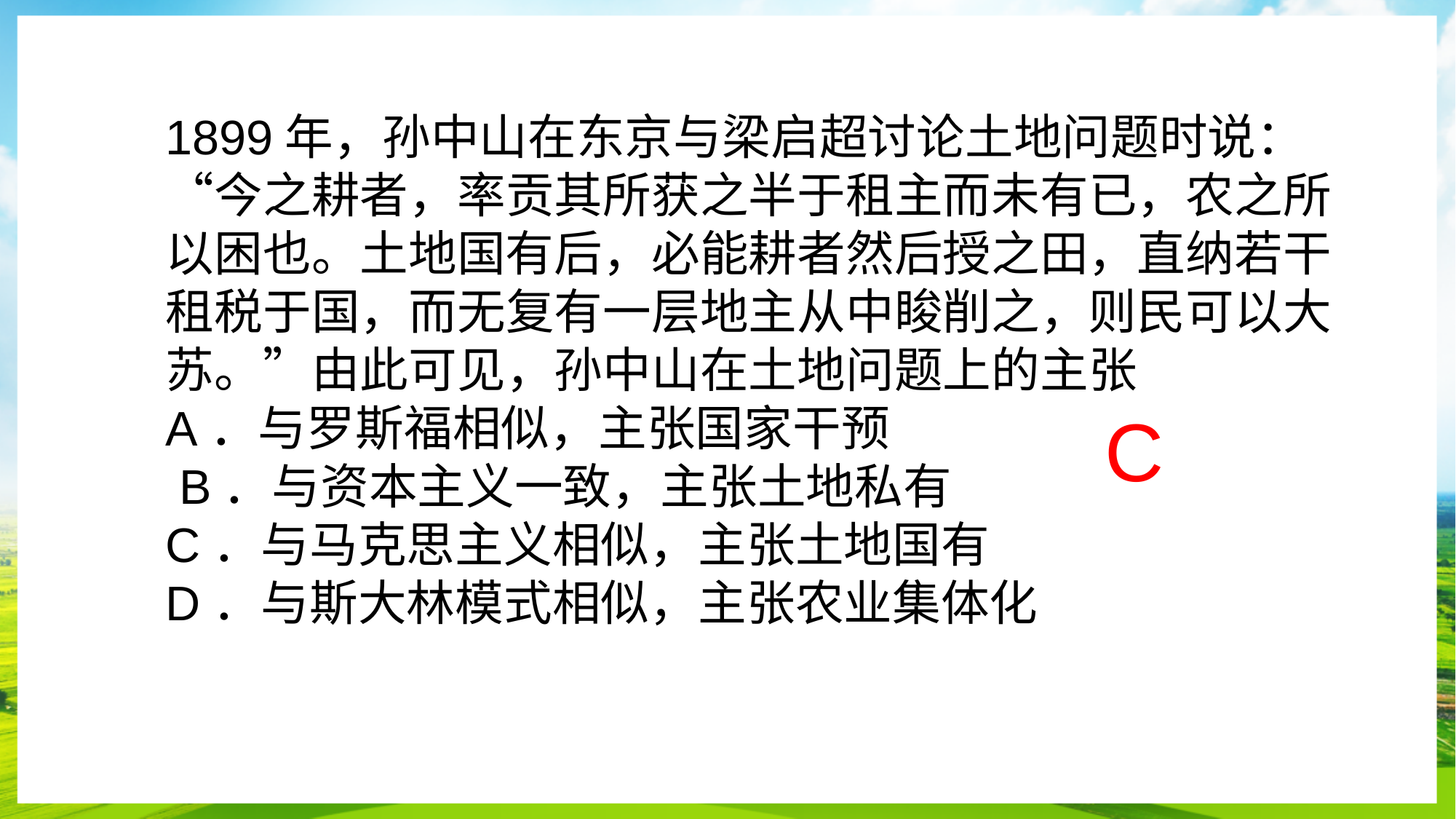

1899年，孙中山在东京与梁启超讨论土地问题时说：“今之耕者，率贡其所获之半于租主而未有已，农之所以困也。土地国有后，必能耕者然后授之田，直纳若干租税于国，而无复有一层地主从中睃削之，则民可以大苏。”由此可见，孙中山在土地问题上的主张
A．与罗斯福相似，主张国家干预
 B．与资本主义一致，主张土地私有
C．与马克思主义相似，主张土地国有
D．与斯大林模式相似，主张农业集体化
C